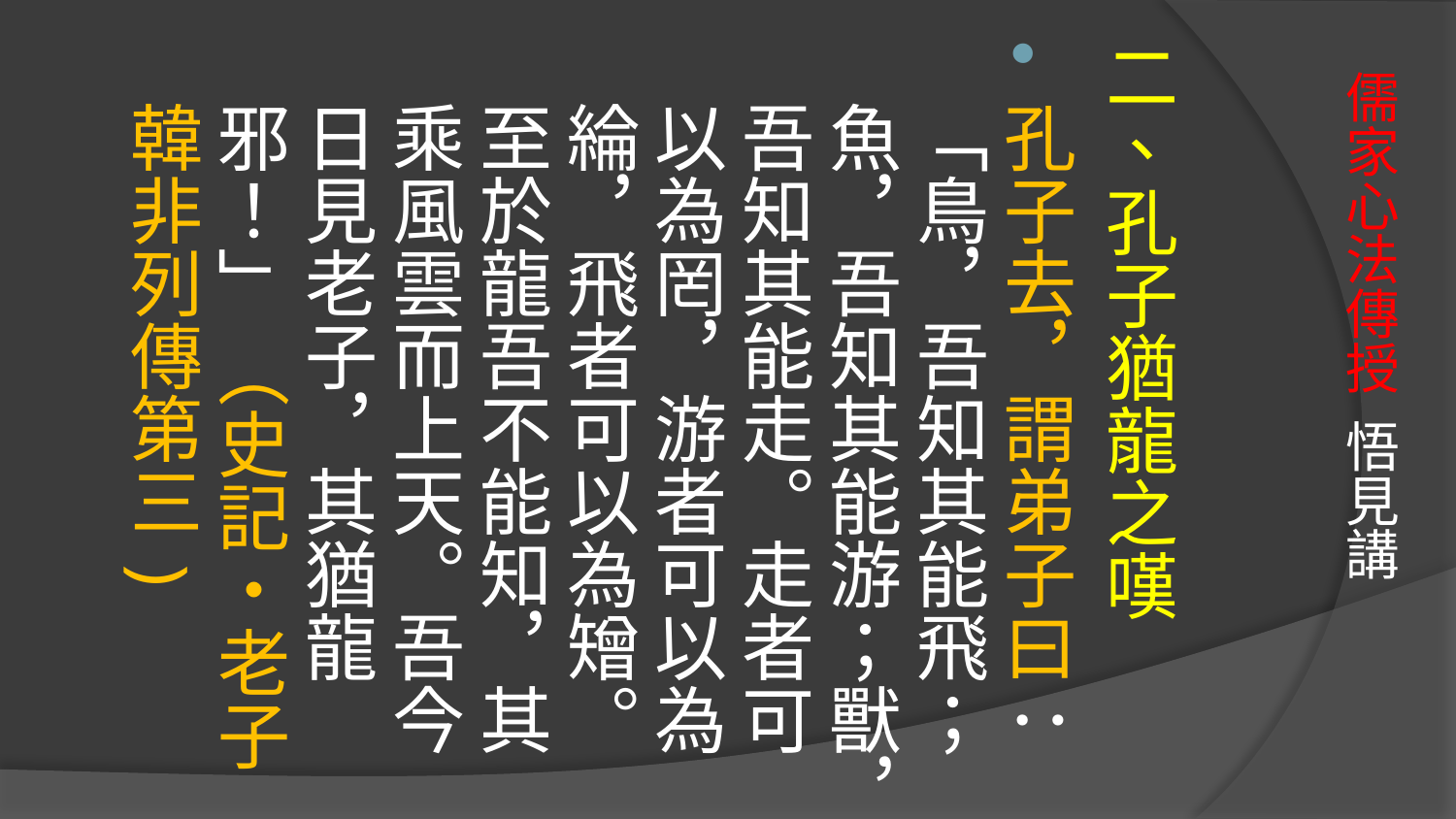

二、孔子猶龍之嘆
孔子去，謂弟子曰：「鳥，吾知其能飛；魚，吾知其能游；獸，吾知其能走。走者可以為罔，游者可以為綸，飛者可以為矰。至於龍吾不能知，其乘風雲而上天。吾今日見老子，其猶龍邪！」 （史記・老子韓非列傳第三)

# 儒家心法傳授  悟見講